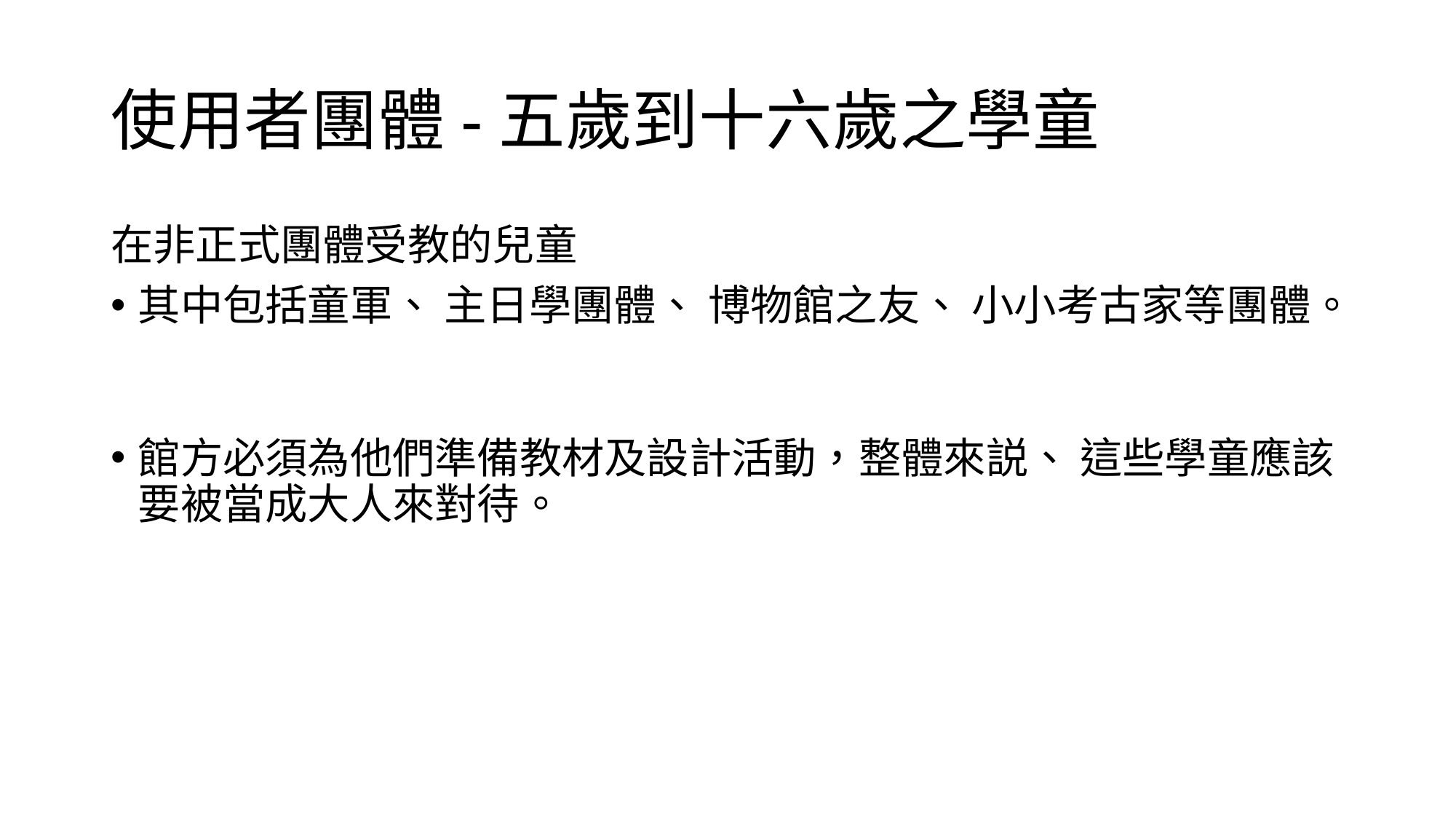

# 使用者團體-五歲到十六歲之學童
在非正式團體受教的兒童
其中包括童軍、 主日學團體、 博物館之友、 小小考古家等團體。
館方必須為他們準備教材及設計活動，整體來説、 這些學童應該要被當成大人來對待。